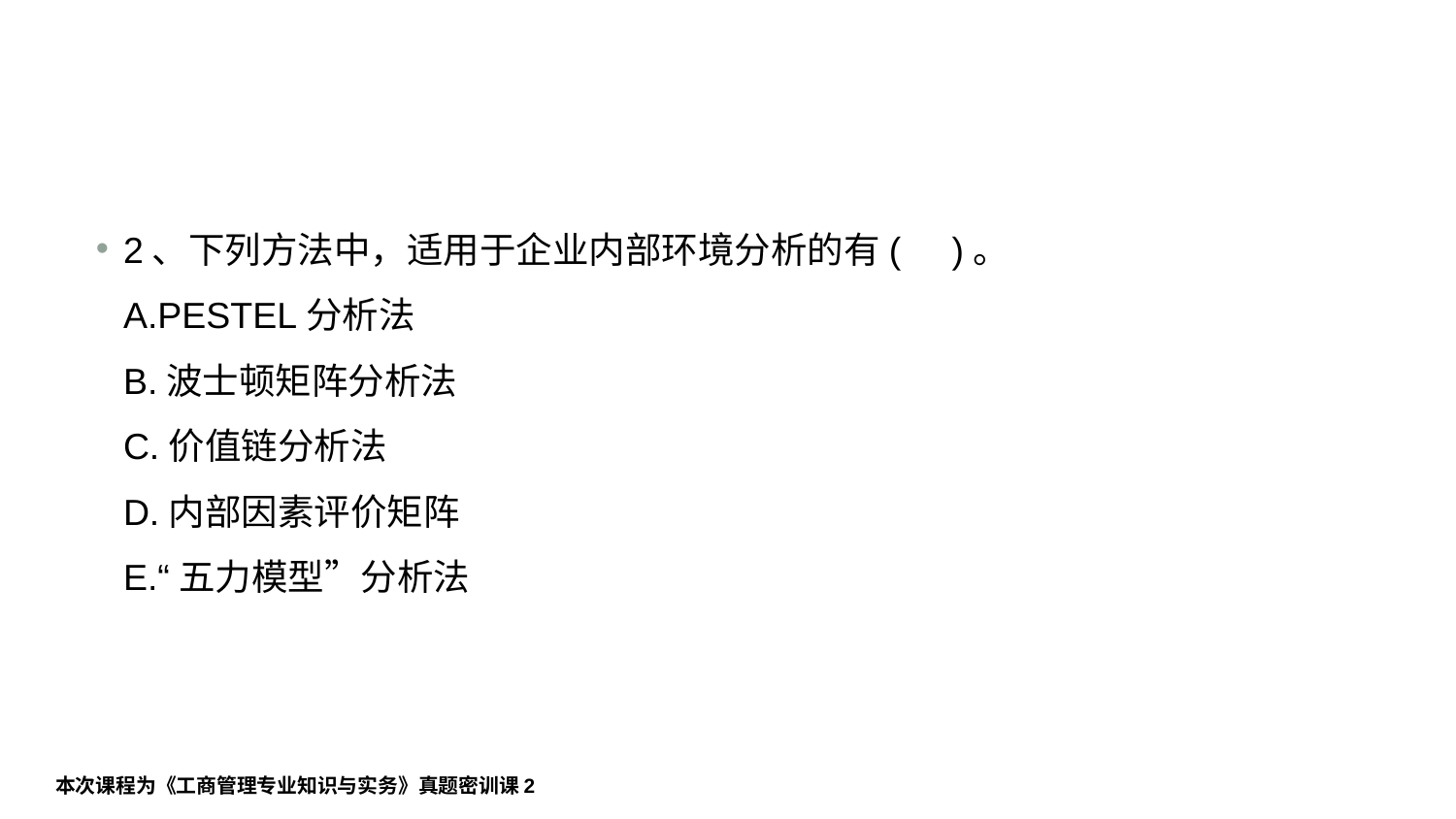

2、下列方法中，适用于企业内部环境分析的有(     )。
A.PESTEL分析法
B.波士顿矩阵分析法
C.价值链分析法
D.内部因素评价矩阵
E.“五力模型”分析法